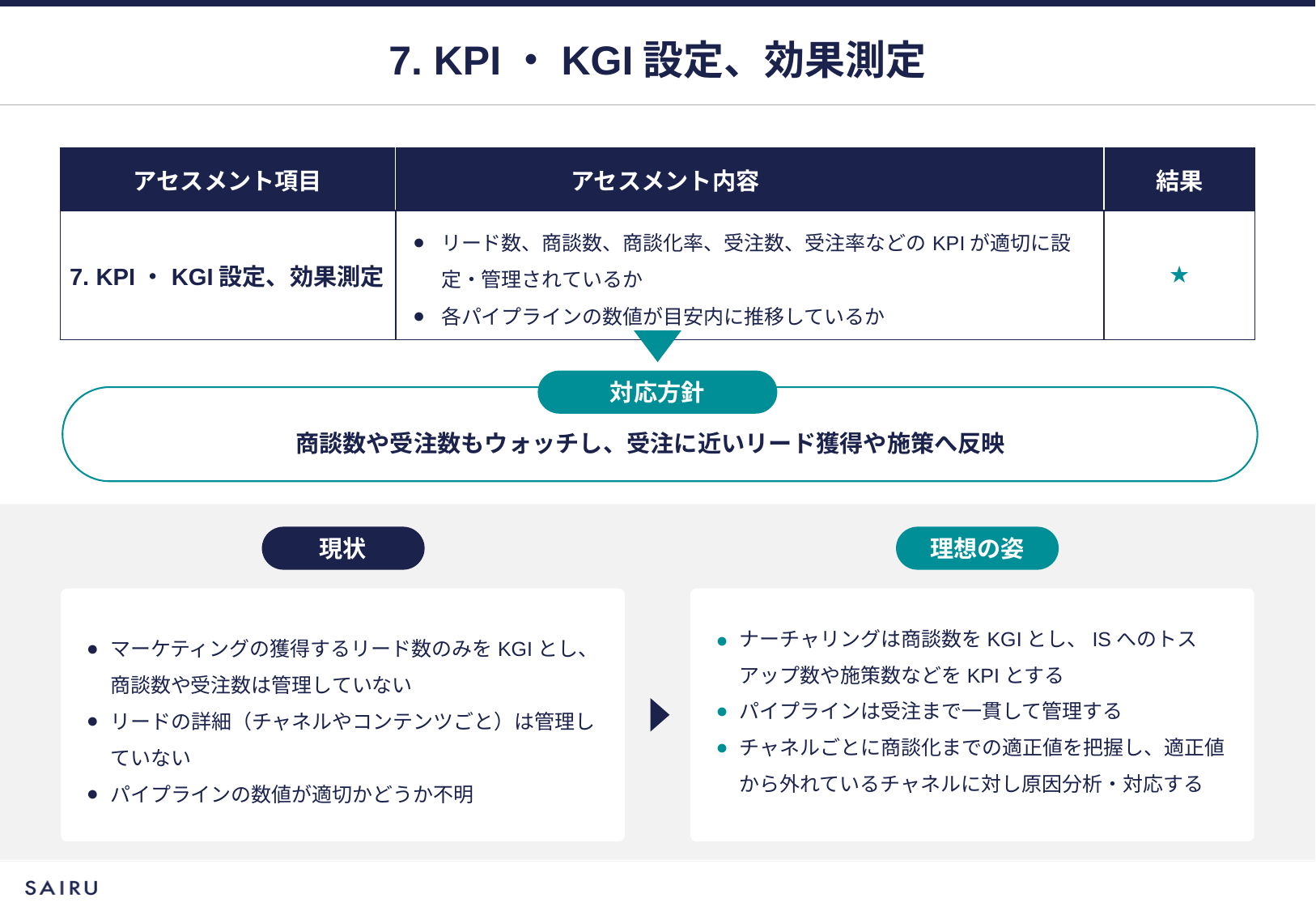

# 7. KPI・KGI設定、効果測定
| アセスメント項目 | アセスメント内容 | 結果 |
| --- | --- | --- |
| 7. KPI・KGI設定、効果測定 | リード数、商談数、商談化率、受注数、受注率などのKPIが適切に設定・管理されているか 各パイプラインの数値が目安内に推移しているか | ★ |

対応方針

商談数や受注数もウォッチし、受注に近いリード獲得や施策へ反映

現状
理想の姿
マーケティングの獲得するリード数のみをKGIとし、商談数や受注数は管理していない
リードの詳細（チャネルやコンテンツごと）は管理していない
パイプラインの数値が適切かどうか不明
ナーチャリングは商談数をKGIとし、ISへのトスアップ数や施策数などをKPIとする
パイプラインは受注まで一貫して管理する
チャネルごとに商談化までの適正値を把握し、適正値から外れているチャネルに対し原因分析・対応する